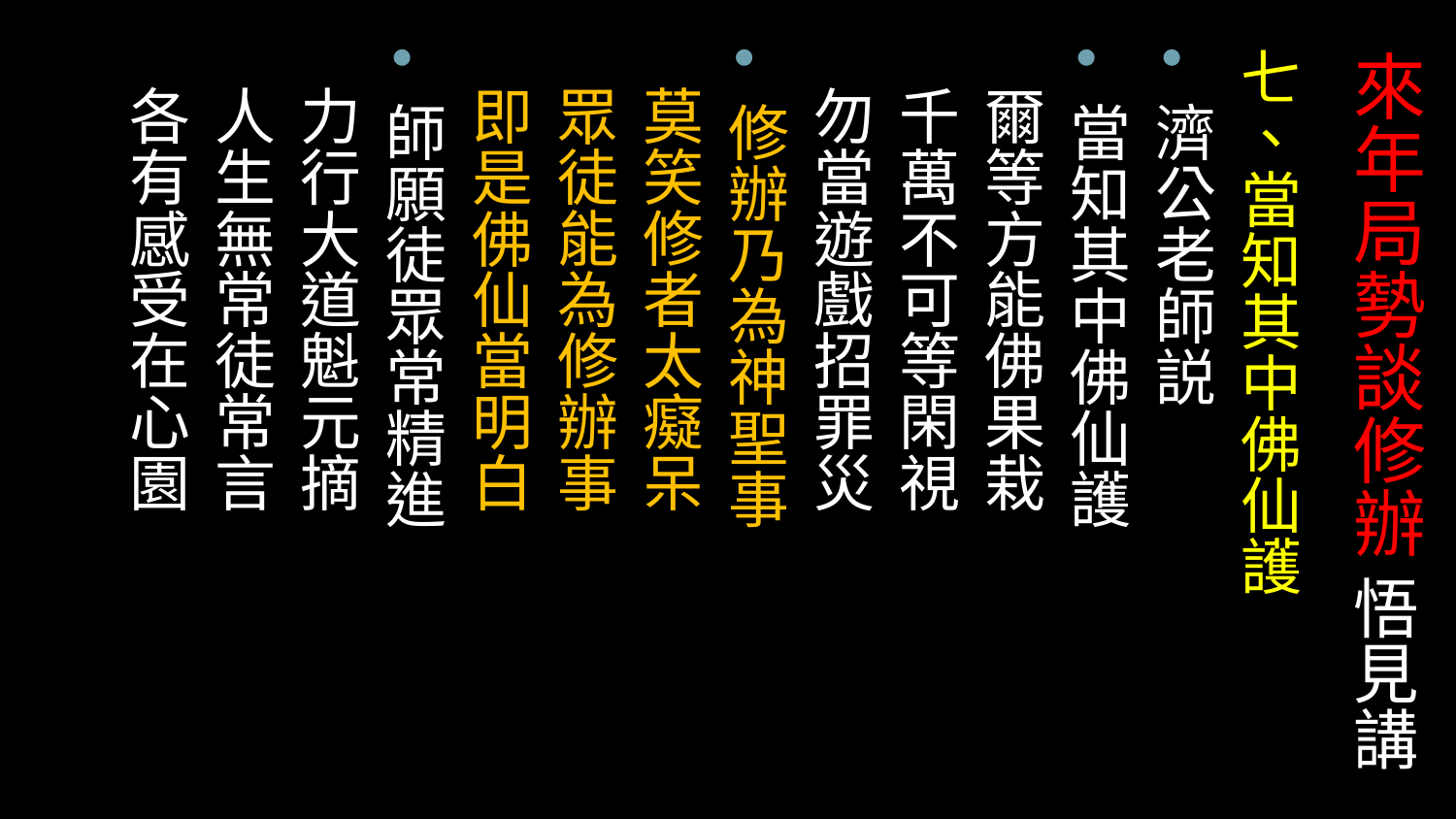

七、當知其中佛仙護
濟公老師説
當知其中佛仙護
  爾等方能佛果栽
  千萬不可等閑視
  勿當遊戲招罪災
修辦乃為神聖事
  莫笑修者太癡呆
  眾徒能為修辦事
  即是佛仙當明白
師願徒眾常精進
  力行大道魁元摘
  人生無常徒常言
  各有感受在心園

# 來年局勢談修辦 悟見講